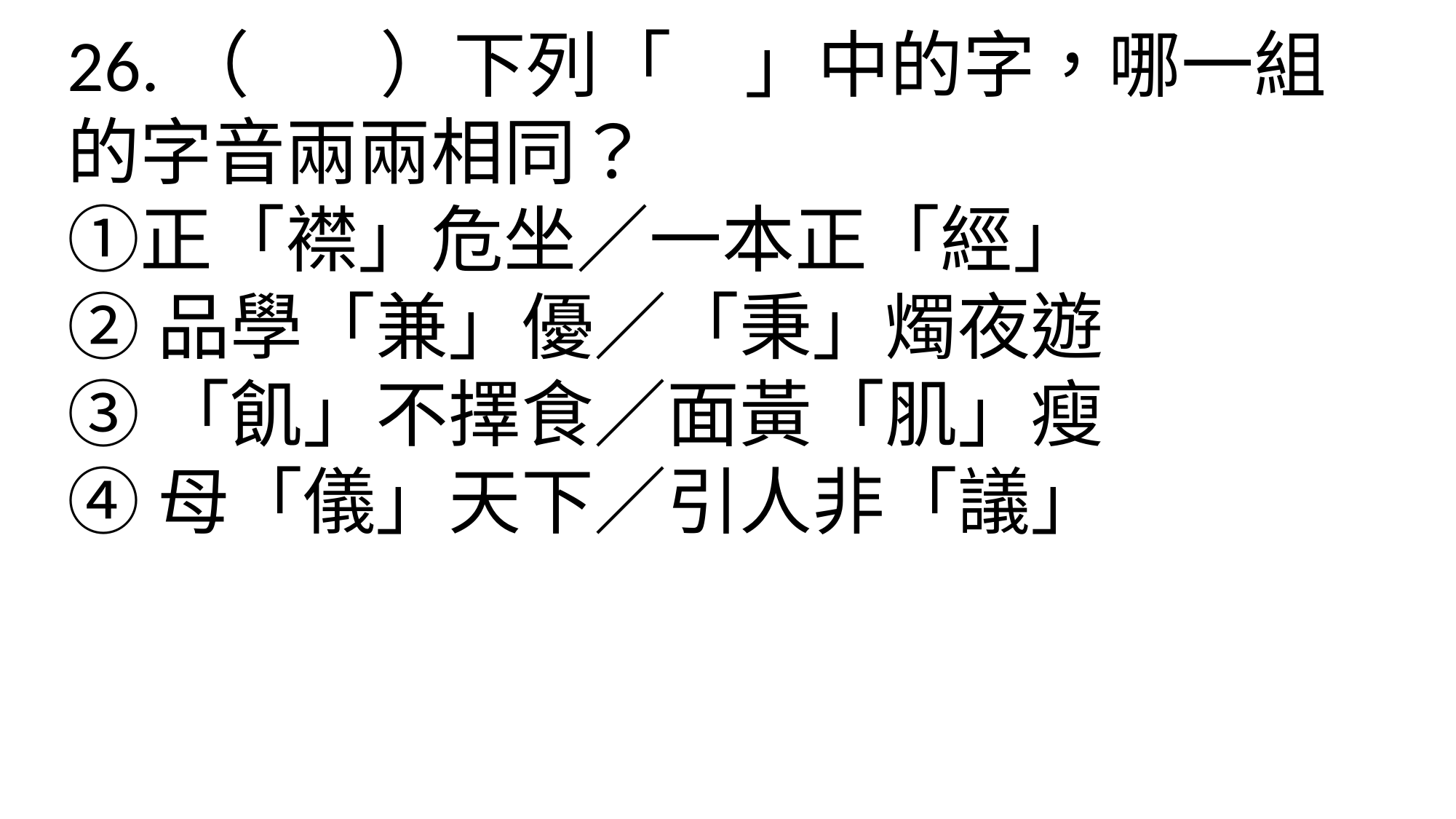

26.（        ）下列「　」中的字，哪一組的字音兩兩相同？　
①正「襟」危坐／一本正「經」
②品學「兼」優／「秉」燭夜遊
③「飢」不擇食／面黃「肌」瘦
④母「儀」天下／引人非「議」